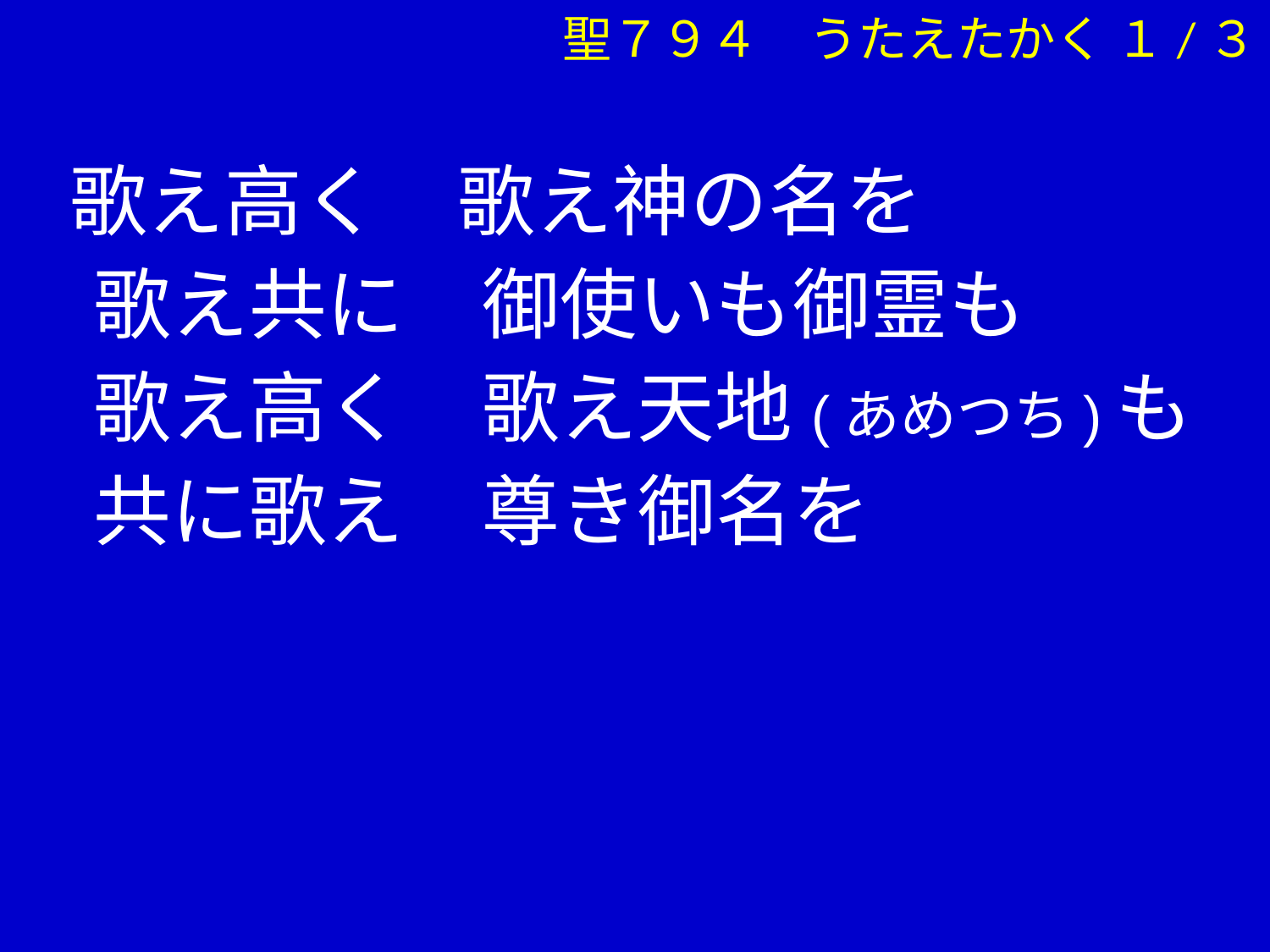

聖７９４　うたえたかく １/３

  歌え高く　歌え神の名を
　歌え共に　御使いも御霊も
　歌え高く　歌え天地(あめつち)も
　共に歌え　尊き御名を